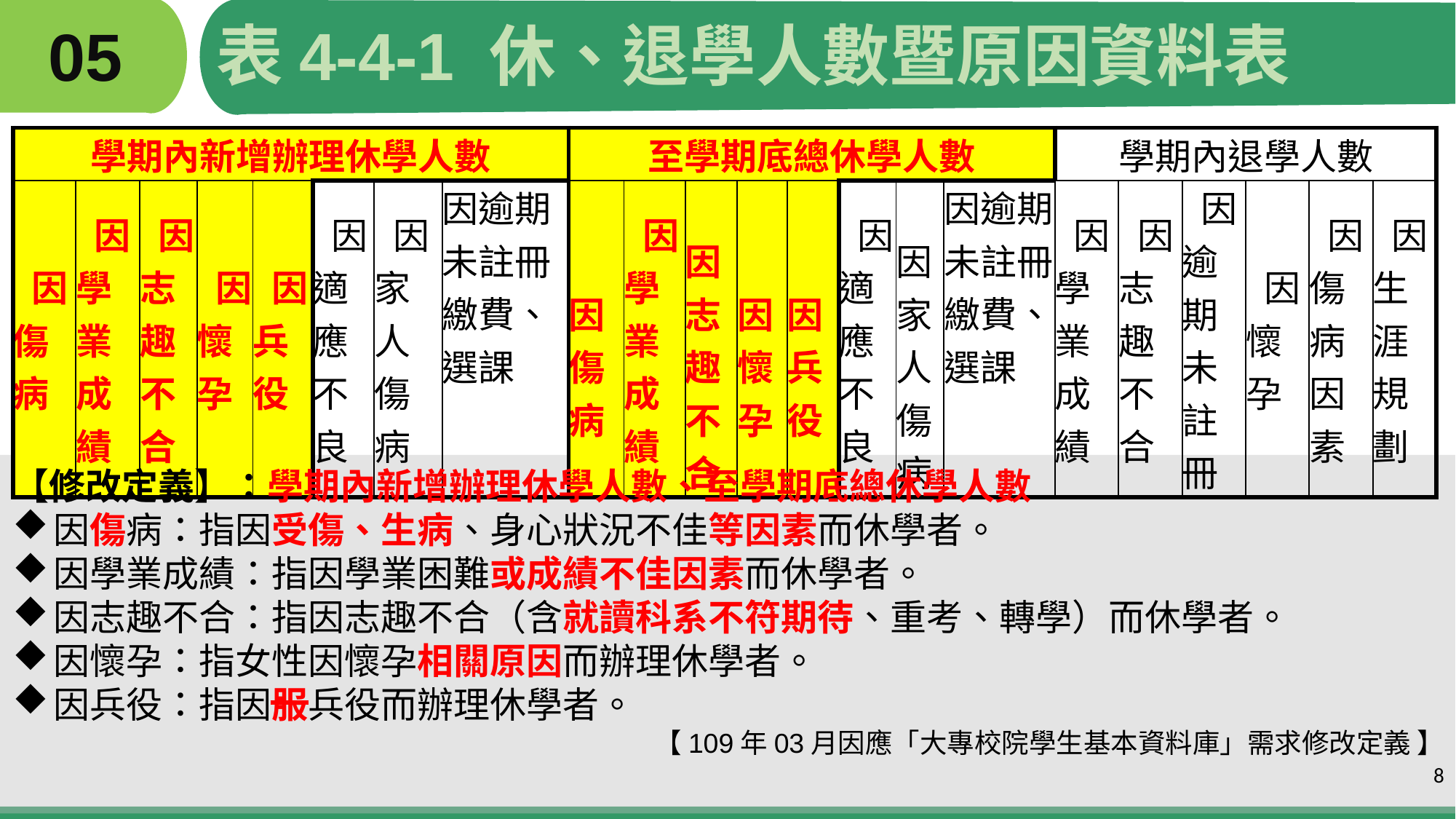

表4-4-1 休、退學人數暨原因資料表
# 05
| 學期內新增辦理休學人數 |  |  |  |  |  |  |  | 至學期底總休學人數 |  |  |  |  |  |  |  | 學期內退學人數 |  |  |  |  |  |
| --- | --- | --- | --- | --- | --- | --- | --- | --- | --- | --- | --- | --- | --- | --- | --- | --- | --- | --- | --- | --- | --- |
| 因傷病 | 因學業成績 | 因志趣不合 | 因懷孕 | 因兵役 | 因適應不良 | 因家人傷病 | 因逾期未註冊 繳費、選課 | 因傷病 | 因學業成績 | 因志趣不合 | 因懷孕 | 因兵役 | 因適應不良 | 因家人傷病 | 因逾期未註冊 繳費、選課 | 因學業成績 | 因志趣不合 | 因逾期未註冊 | 因懷孕 | 因傷病因素 | 因生涯規劃 |
【修改定義】：學期內新增辦理休學人數、至學期底總休學人數
因傷病：指因受傷、生病、身心狀況不佳等因素而休學者。
因學業成績：指因學業困難或成績不佳因素而休學者。
因志趣不合：指因志趣不合（含就讀科系不符期待、重考、轉學）而休學者。
因懷孕：指女性因懷孕相關原因而辦理休學者。
因兵役：指因服兵役而辦理休學者。
【109年03月因應「大專校院學生基本資料庫」需求修改定義 】

8